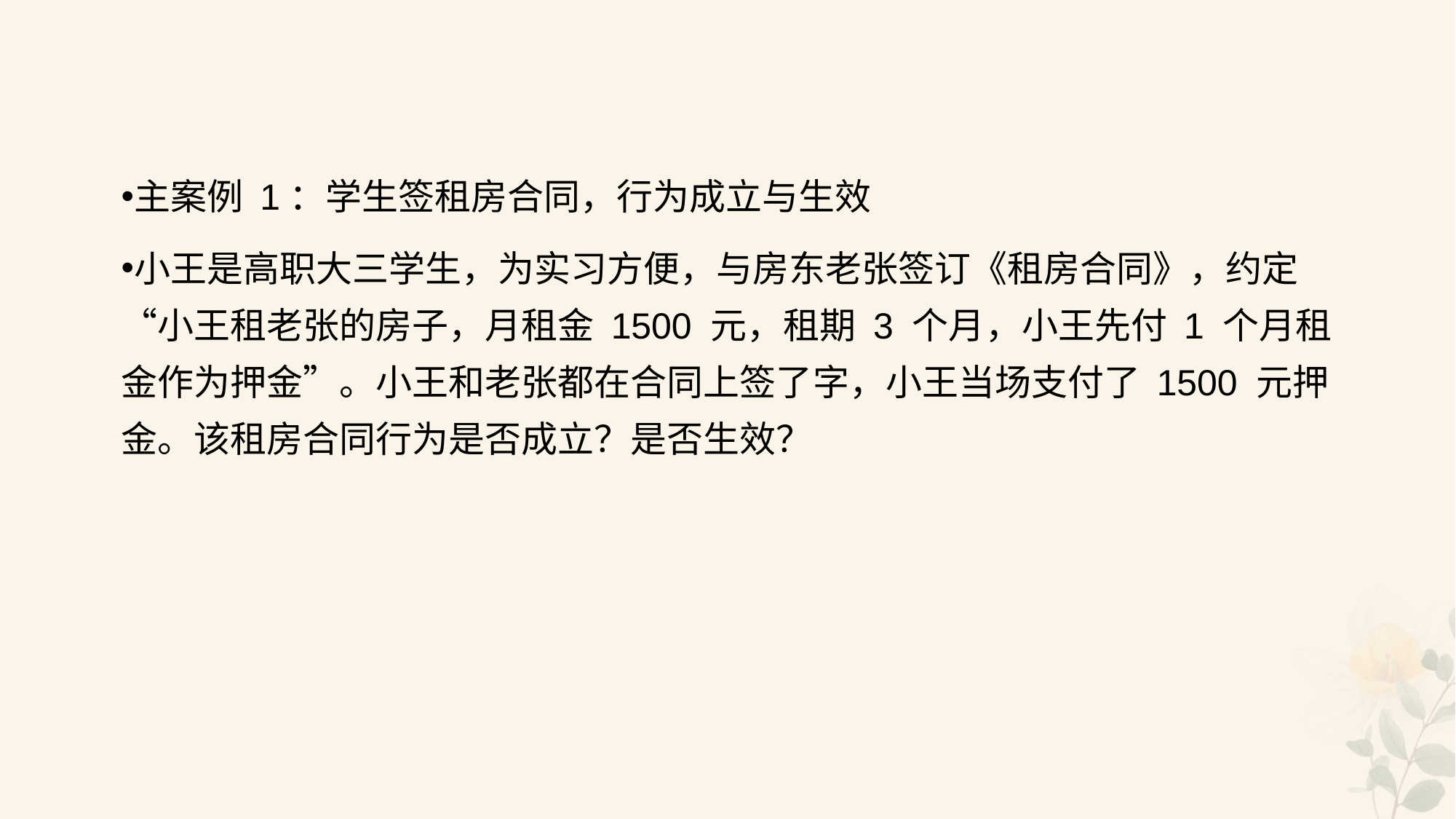

#
主案例 1：学生签租房合同，行为成立与生效
小王是高职大三学生，为实习方便，与房东老张签订《租房合同》，约定 “小王租老张的房子，月租金 1500 元，租期 3 个月，小王先付 1 个月租金作为押金”。小王和老张都在合同上签了字，小王当场支付了 1500 元押金。该租房合同行为是否成立？是否生效？